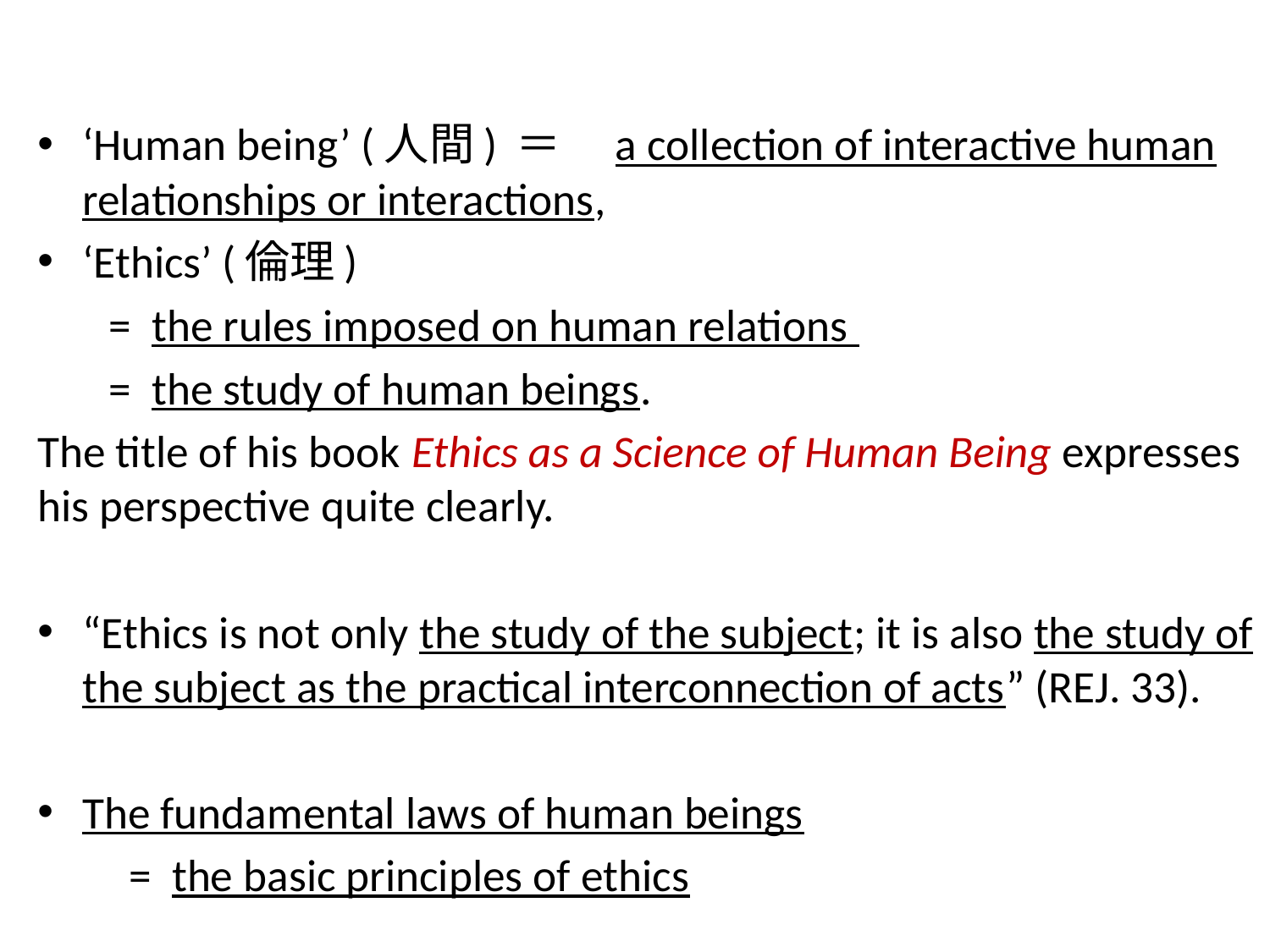

#

‘Human being’ (人間) ＝　a collection of interactive human relationships or interactions,
‘Ethics’ (倫理)
       =  the rules imposed on human relations
       =  the study of human beings.
The title of his book Ethics as a Science of Human Being expresses his perspective quite clearly.

“Ethics is not only the study of the subject; it is also the study of the subject as the practical interconnection of acts” (REJ. 33).

The fundamental laws of human beings
         =  the basic principles of ethics